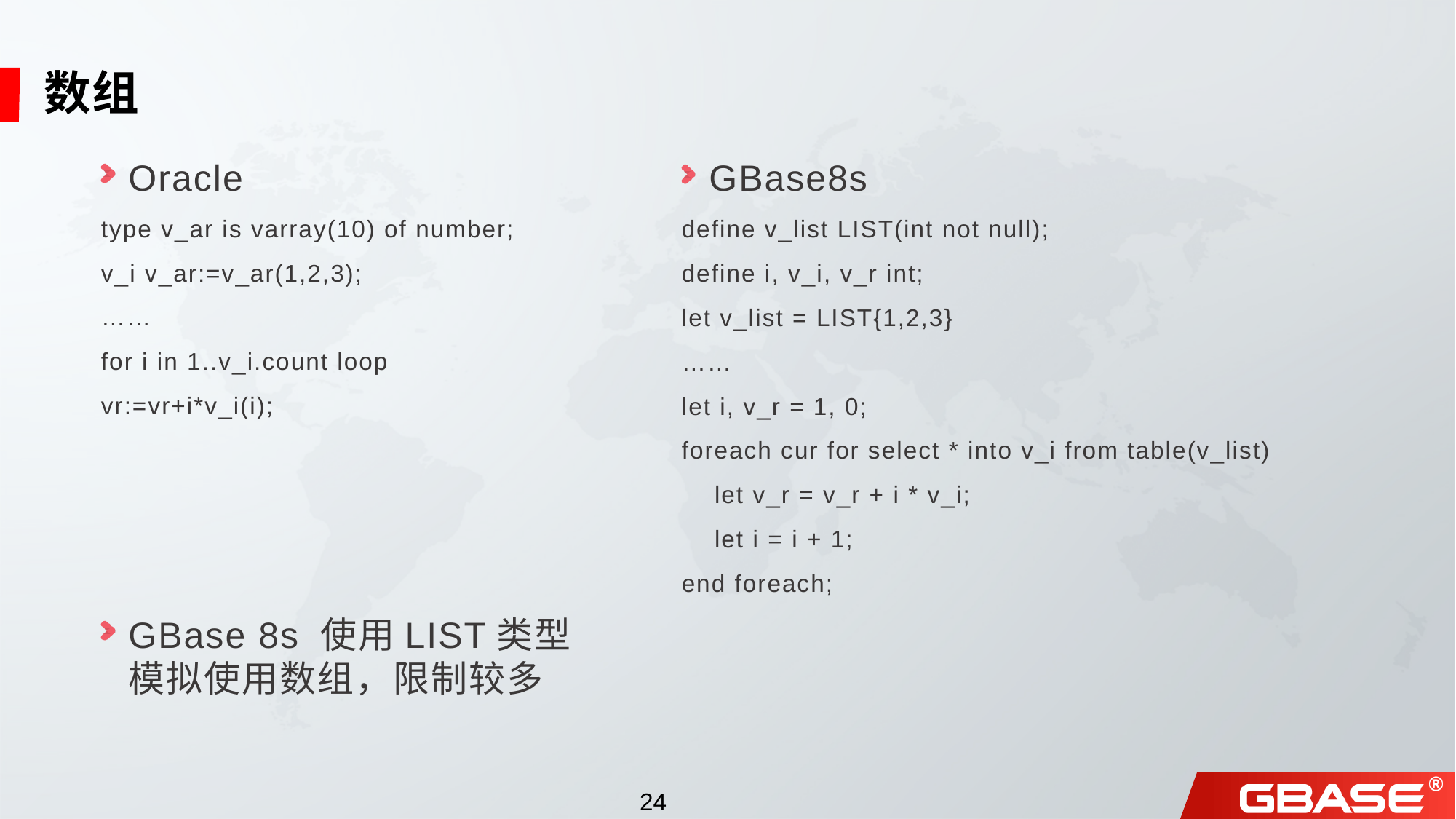

# 数组
Oracle
type v_ar is varray(10) of number;
v_i v_ar:=v_ar(1,2,3);
……
for i in 1..v_i.count loop
vr:=vr+i*v_i(i);

GBase 8s 使用LIST类型模拟使用数组，限制较多

GBase8s
define v_list LIST(int not null);
define i, v_i, v_r int;
let v_list = LIST{1,2,3}
……
let i, v_r = 1, 0;
foreach cur for select * into v_i from table(v_list)
    let v_r = v_r + i * v_i;
    let i = i + 1;
end foreach;